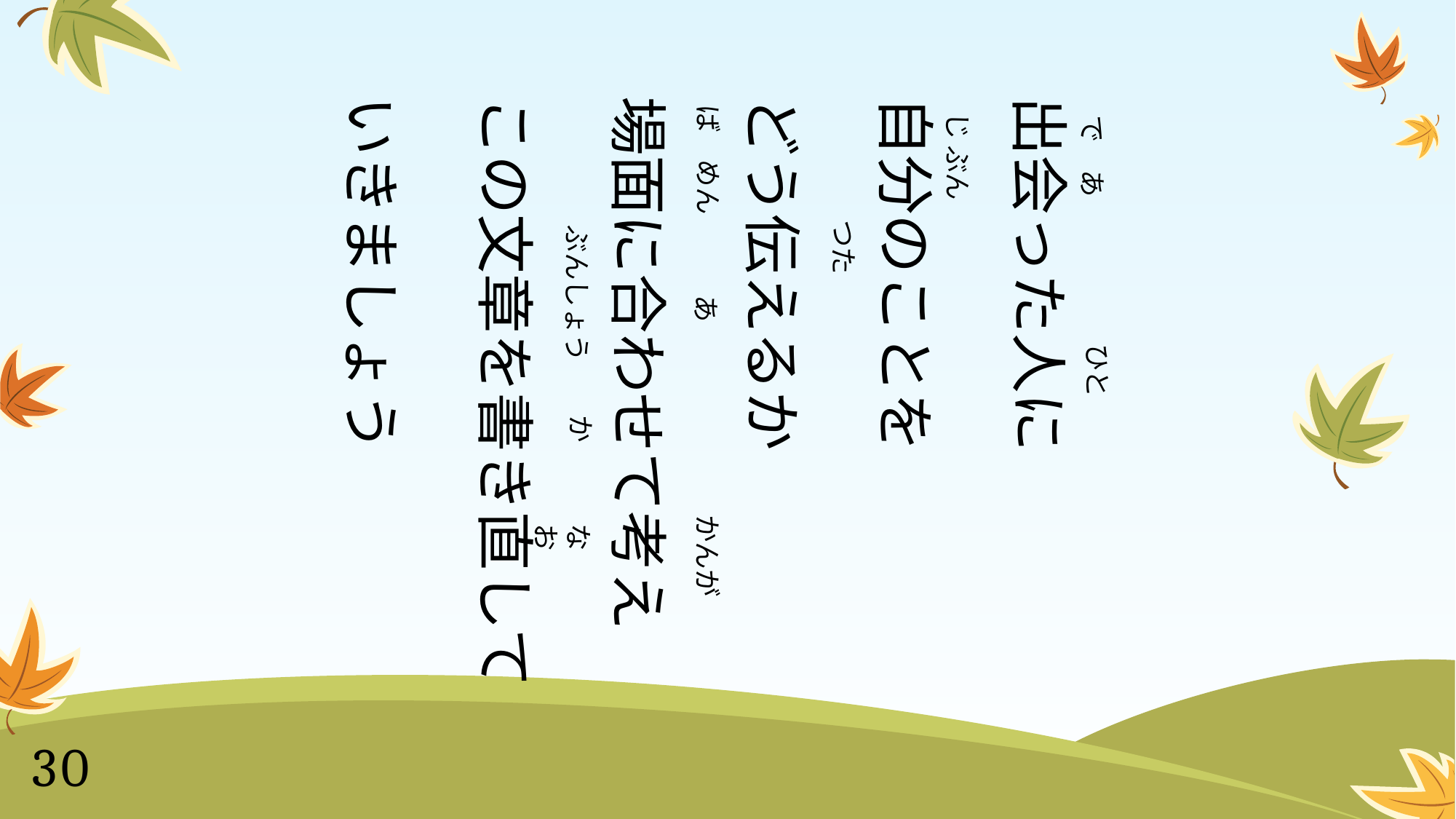

出会った人に
　自分のことを
　どう伝えるか
　場面に合わせて考え
　この文章を書き直して
　いきましょう

ば　めん
じ ぶん
で　あ
つた
ぶんしょう
　あ
ひと
か
かんが
なお
30